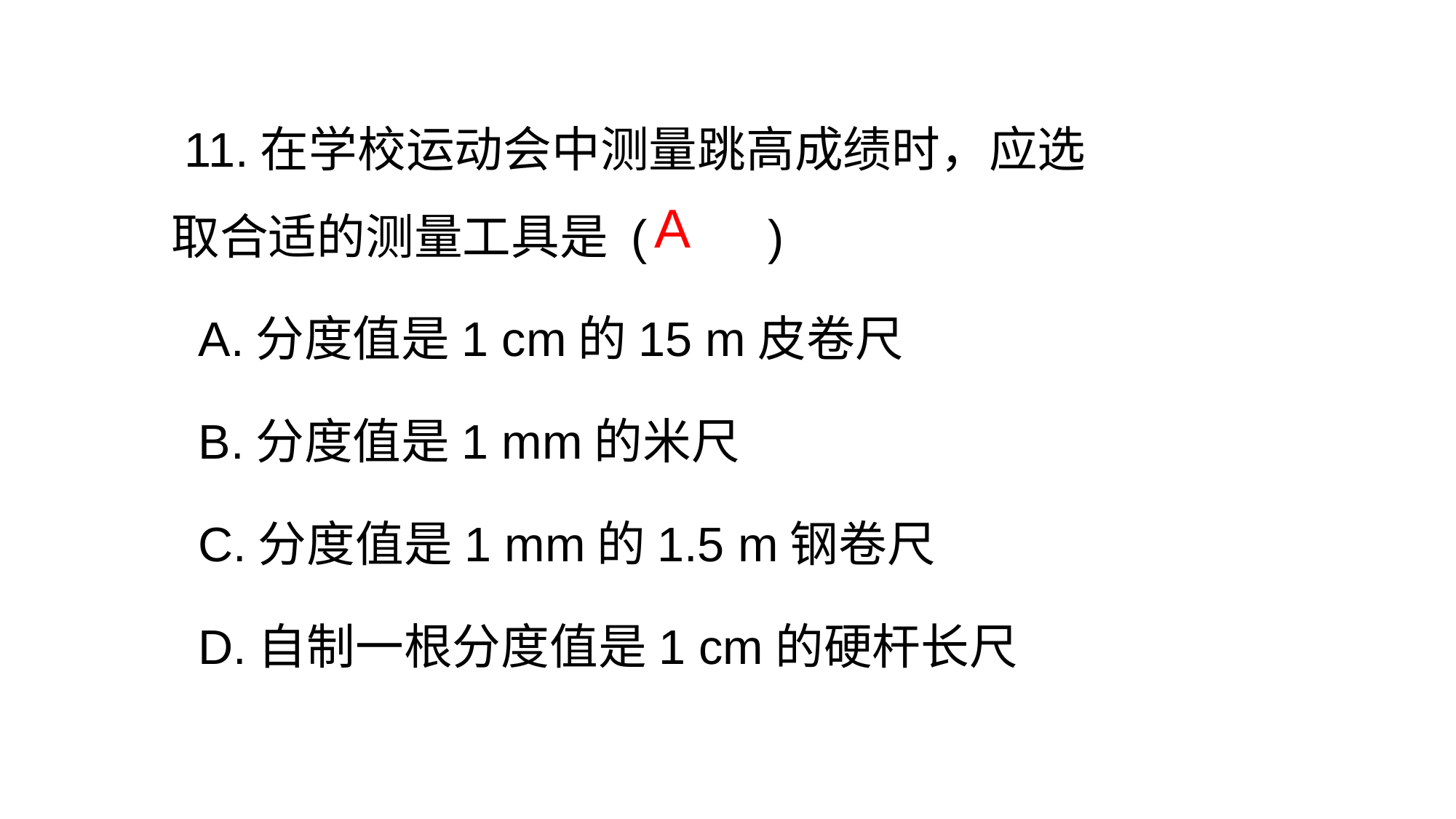

11.在学校运动会中测量跳高成绩时，应选取合适的测量工具是 (         )
  A.分度值是1 cm的15 m皮卷尺
  B.分度值是1 mm的米尺
  C.分度值是1 mm的1.5 m钢卷尺
  D.自制一根分度值是1 cm的硬杆长尺
A